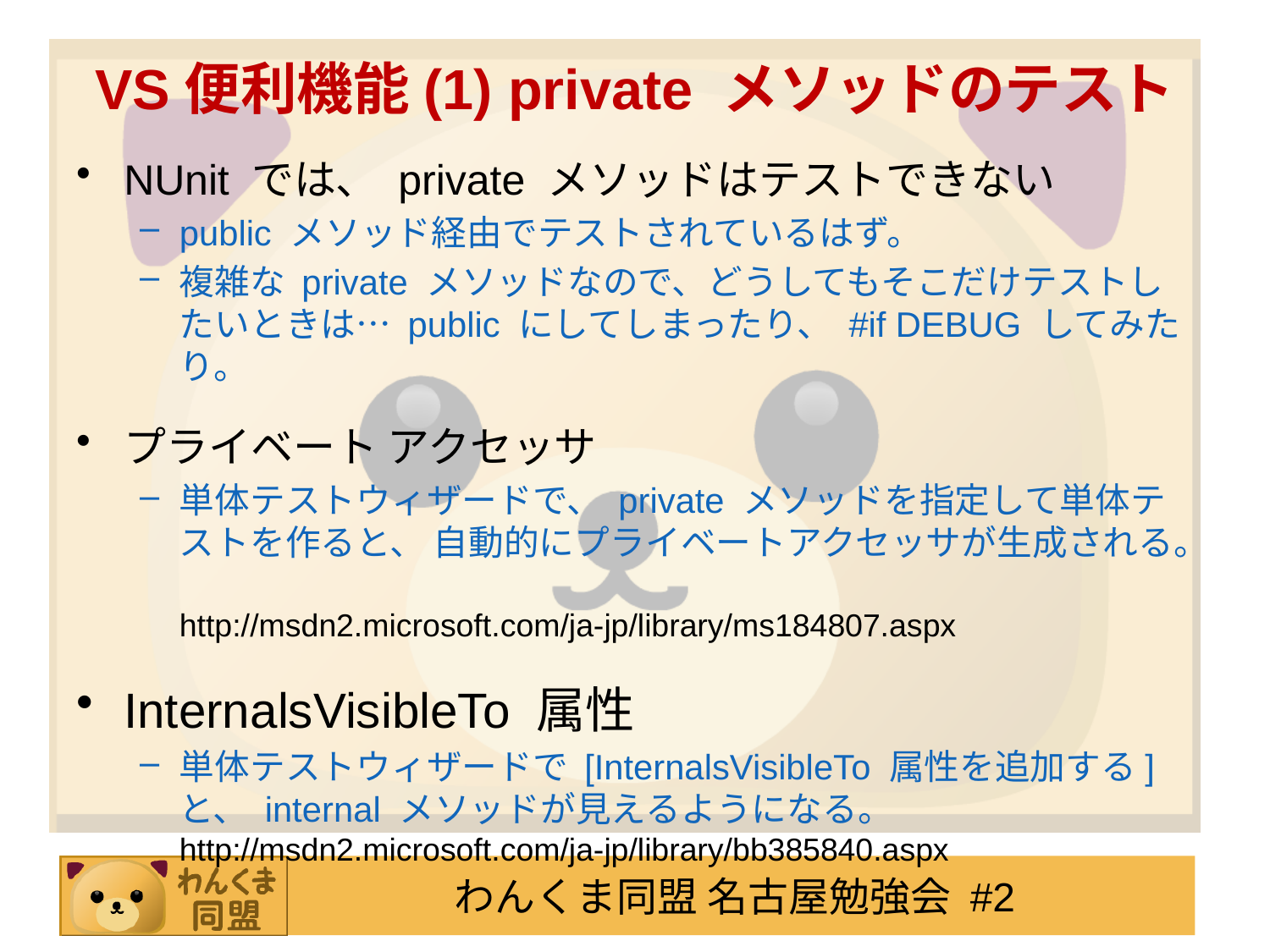

VS便利機能(1) private メソッドのテスト
NUnit では、 private メソッドはテストできない
public メソッド経由でテストされているはず。
複雑な private メソッドなので、どうしてもそこだけテストしたいときは… public にしてしまったり、 #if DEBUG してみたり。
プライベート アクセッサ
単体テストウィザードで、 private メソッドを指定して単体テストを作ると、 自動的にプライベートアクセッサが生成される。
http://msdn2.microsoft.com/ja-jp/library/ms184807.aspx
InternalsVisibleTo 属性
単体テストウィザードで [InternalsVisibleTo 属性を追加する] と、 internal メソッドが見えるようになる。
http://msdn2.microsoft.com/ja-jp/library/bb385840.aspx